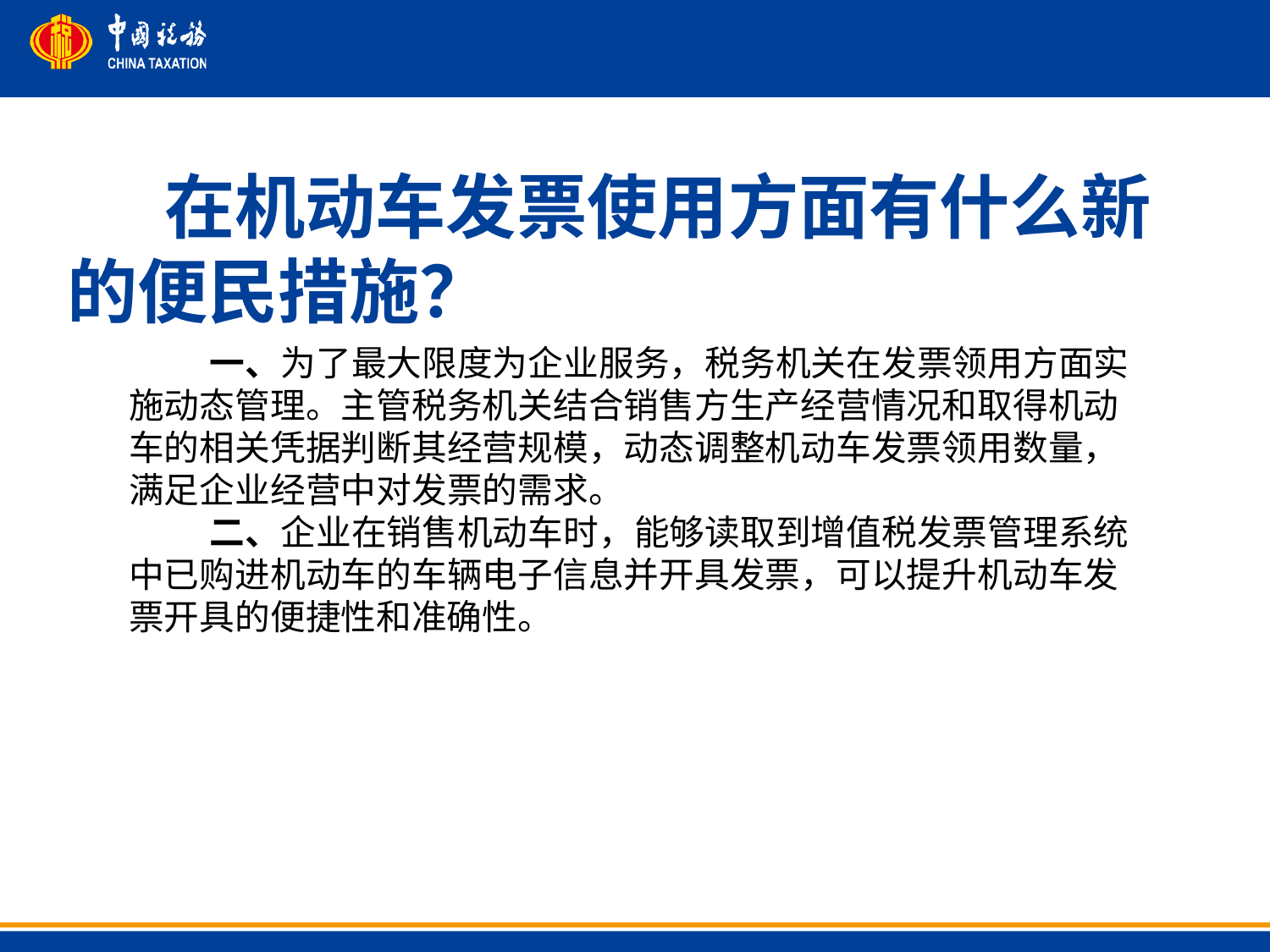

# 在机动车发票使用方面有什么新的便民措施？
         一、为了最大限度为企业服务，税务机关在发票领用方面实施动态管理。主管税务机关结合销售方生产经营情况和取得机动车的相关凭据判断其经营规模，动态调整机动车发票领用数量，满足企业经营中对发票的需求。
         二、企业在销售机动车时，能够读取到增值税发票管理系统中已购进机动车的车辆电子信息并开具发票，可以提升机动车发票开具的便捷性和准确性。